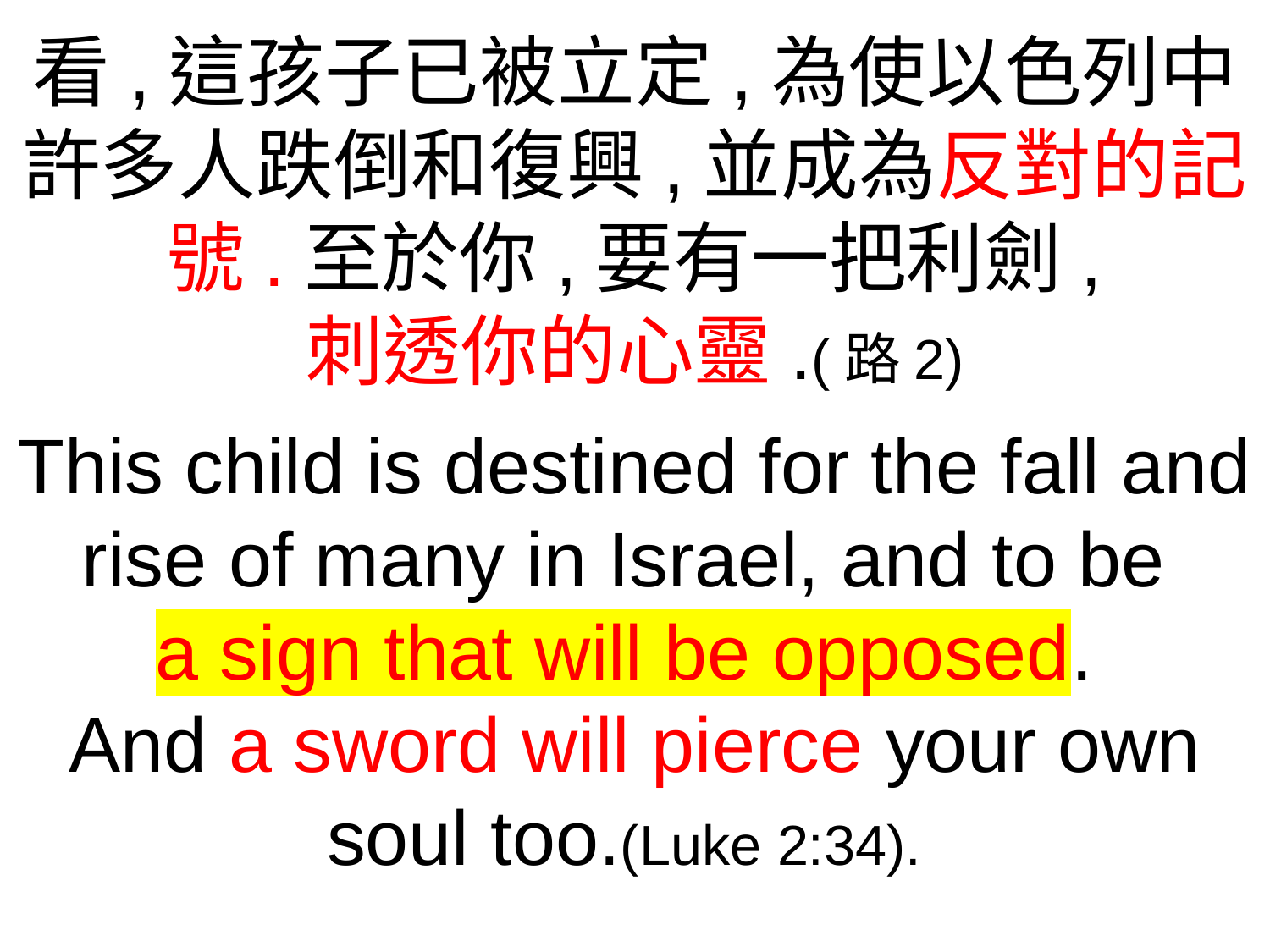

看,這孩子已被立定,為使以色列中許多人跌倒和復興,並成為反對的記號.至於你,要有一把利劍,
刺透你的心靈.(路2)
This child is destined for the fall and rise of many in Israel, and to be
a sign that will be opposed.
And a sword will pierce your own soul too.(Luke 2:34).